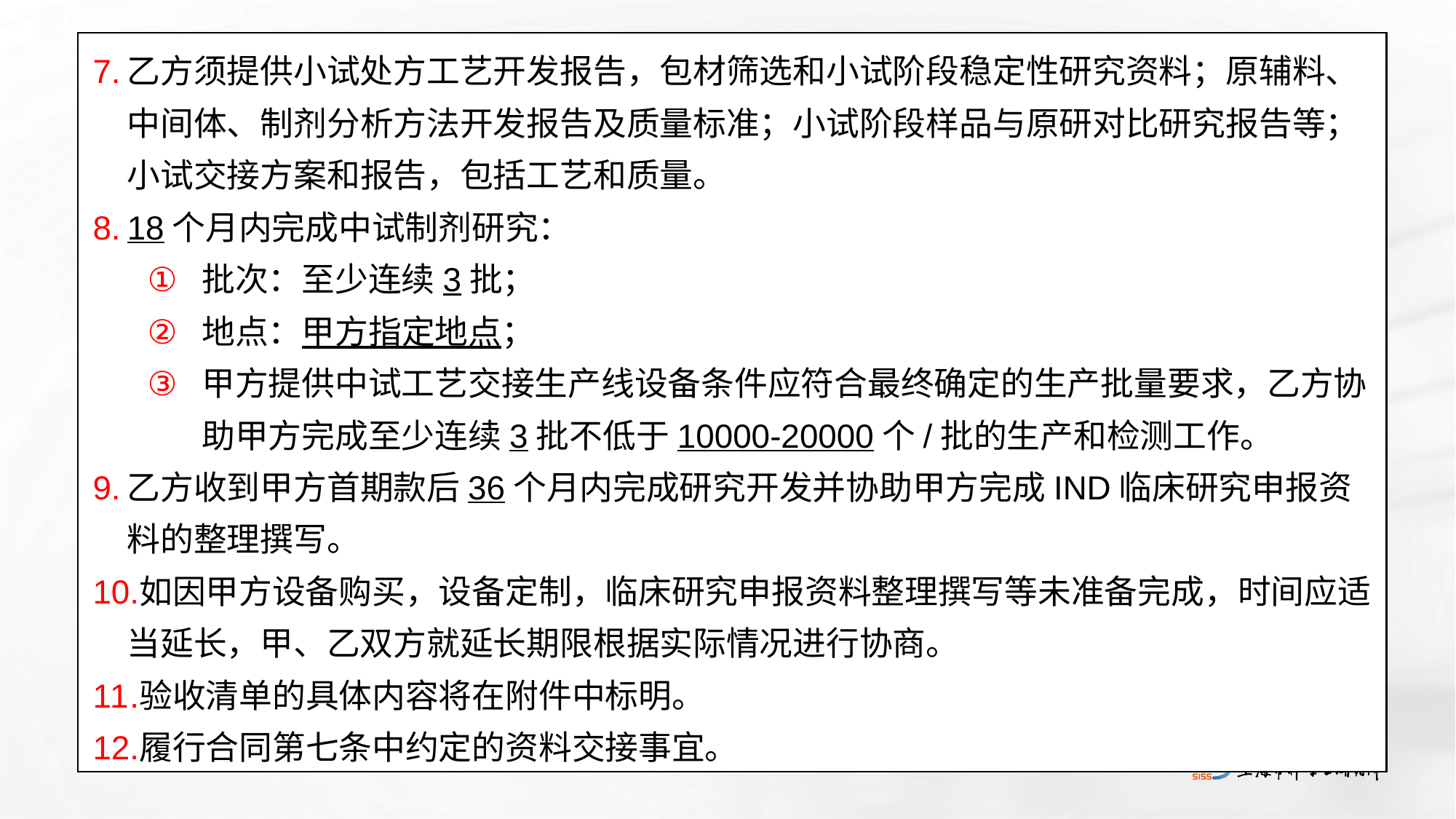

乙方须提供小试处方工艺开发报告，包材筛选和小试阶段稳定性研究资料；原辅料、中间体、制剂分析方法开发报告及质量标准；小试阶段样品与原研对比研究报告等；小试交接方案和报告，包括工艺和质量。
18个月内完成中试制剂研究：
批次：至少连续3批；
地点：甲方指定地点；
甲方提供中试工艺交接生产线设备条件应符合最终确定的生产批量要求，乙方协助甲方完成至少连续3批不低于10000-20000个/批的生产和检测工作。
乙方收到甲方首期款后36个月内完成研究开发并协助甲方完成IND临床研究申报资料的整理撰写。
如因甲方设备购买，设备定制，临床研究申报资料整理撰写等未准备完成，时间应适当延长，甲、乙双方就延长期限根据实际情况进行协商。
验收清单的具体内容将在附件中标明。
履行合同第七条中约定的资料交接事宜。